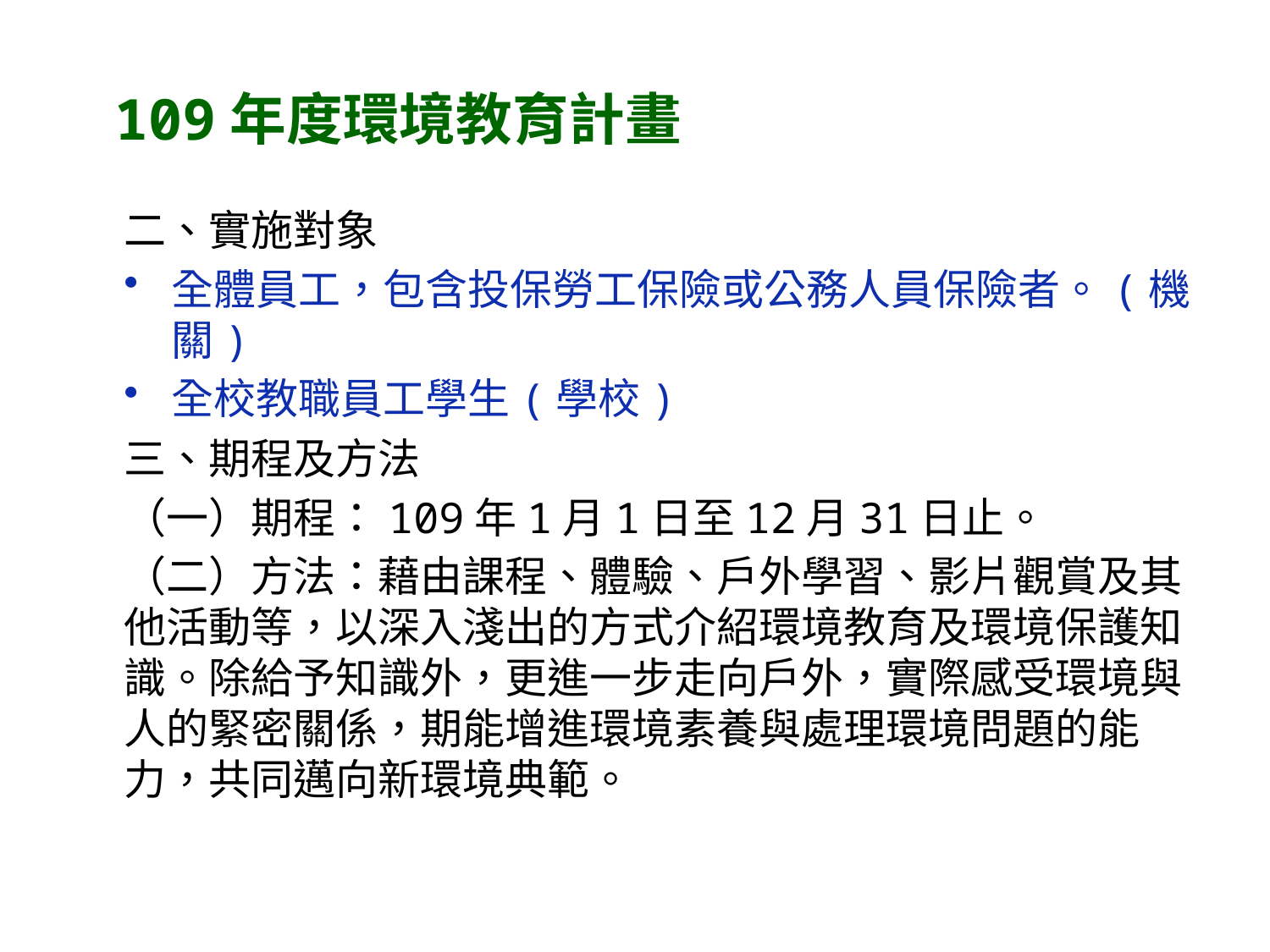

# 109年度環境教育計畫
二、實施對象
全體員工，包含投保勞工保險或公務人員保險者。(機關)
全校教職員工學生(學校)
三、期程及方法
（一）期程：109年1月1日至12月31日止。
（二）方法：藉由課程、體驗、戶外學習、影片觀賞及其他活動等，以深入淺出的方式介紹環境教育及環境保護知識。除給予知識外，更進一步走向戶外，實際感受環境與人的緊密關係，期能增進環境素養與處理環境問題的能力，共同邁向新環境典範。